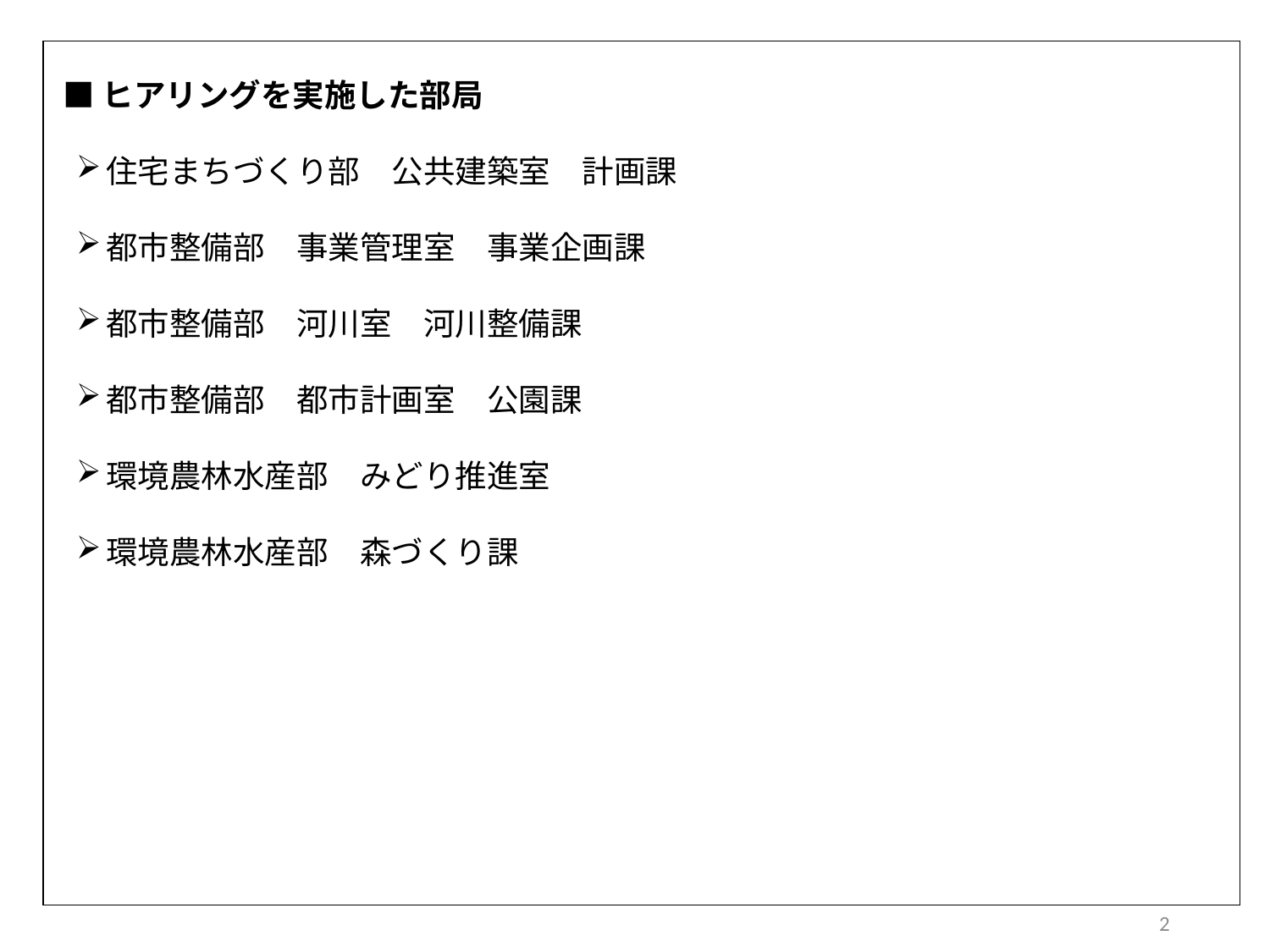

■ヒアリングを実施した部局
住宅まちづくり部　公共建築室　計画課
都市整備部　事業管理室　事業企画課
都市整備部　河川室　河川整備課
都市整備部　都市計画室　公園課
環境農林水産部　みどり推進室
環境農林水産部　森づくり課
2